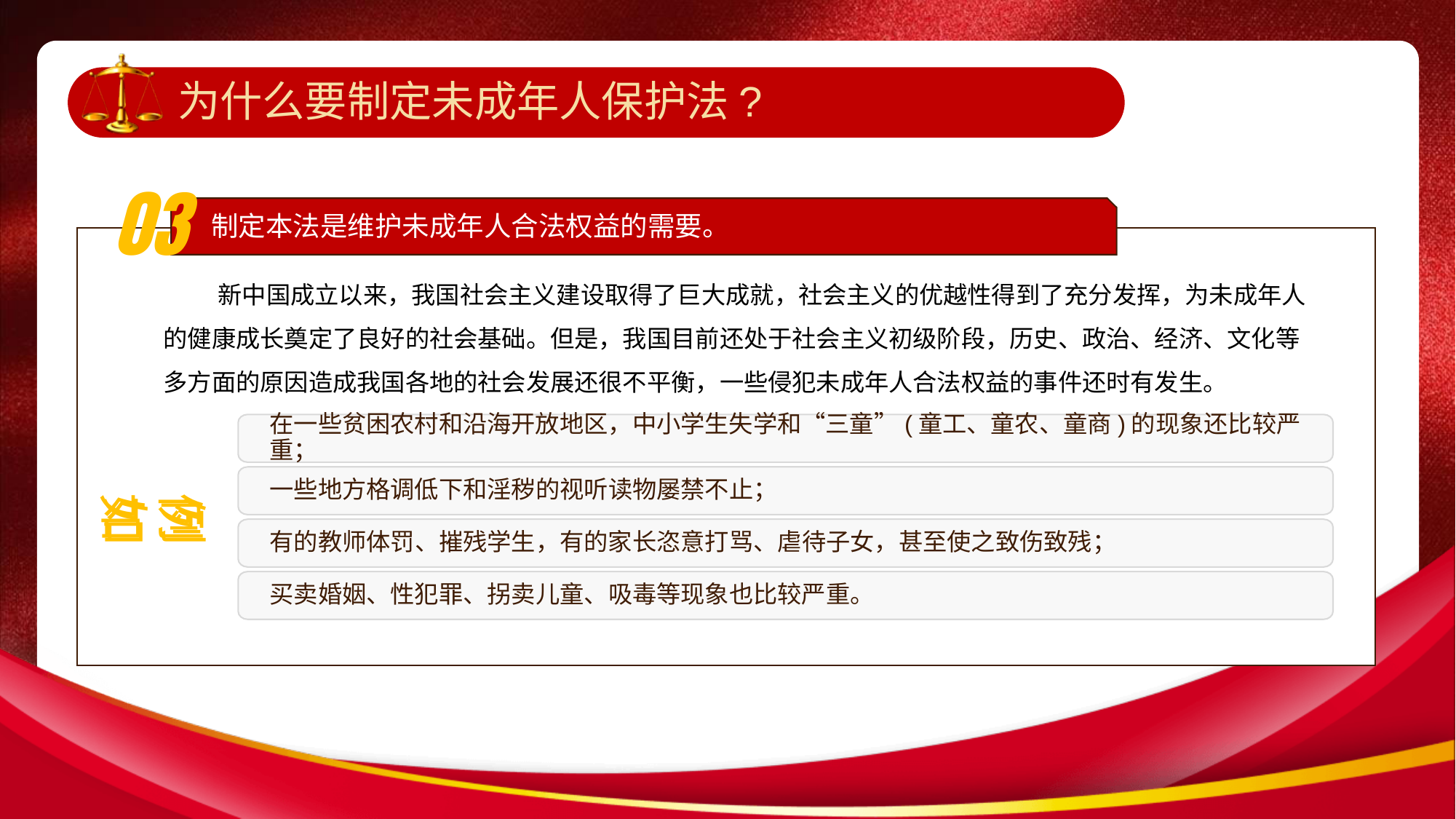

为什么要制定未成年人保护法?
03
制定本法是维护未成年人合法权益的需要。

新中国成立以来，我国社会主义建设取得了巨大成就，社会主义的优越性得到了充分发挥，为未成年人的健康成长奠定了良好的社会基础。但是，我国目前还处于社会主义初级阶段，历史、政治、经济、文化等多方面的原因造成我国各地的社会发展还很不平衡，一些侵犯未成年人合法权益的事件还时有发生。
在一些贫困农村和沿海开放地区，中小学生失学和“三童”(童工、童农、童商)的现象还比较严重；
例如
例如
一些地方格调低下和淫秽的视听读物屡禁不止；
有的教师体罚、摧残学生，有的家长恣意打骂、虐待子女，甚至使之致伤致残；
买卖婚姻、性犯罪、拐卖儿童、吸毒等现象也比较严重。